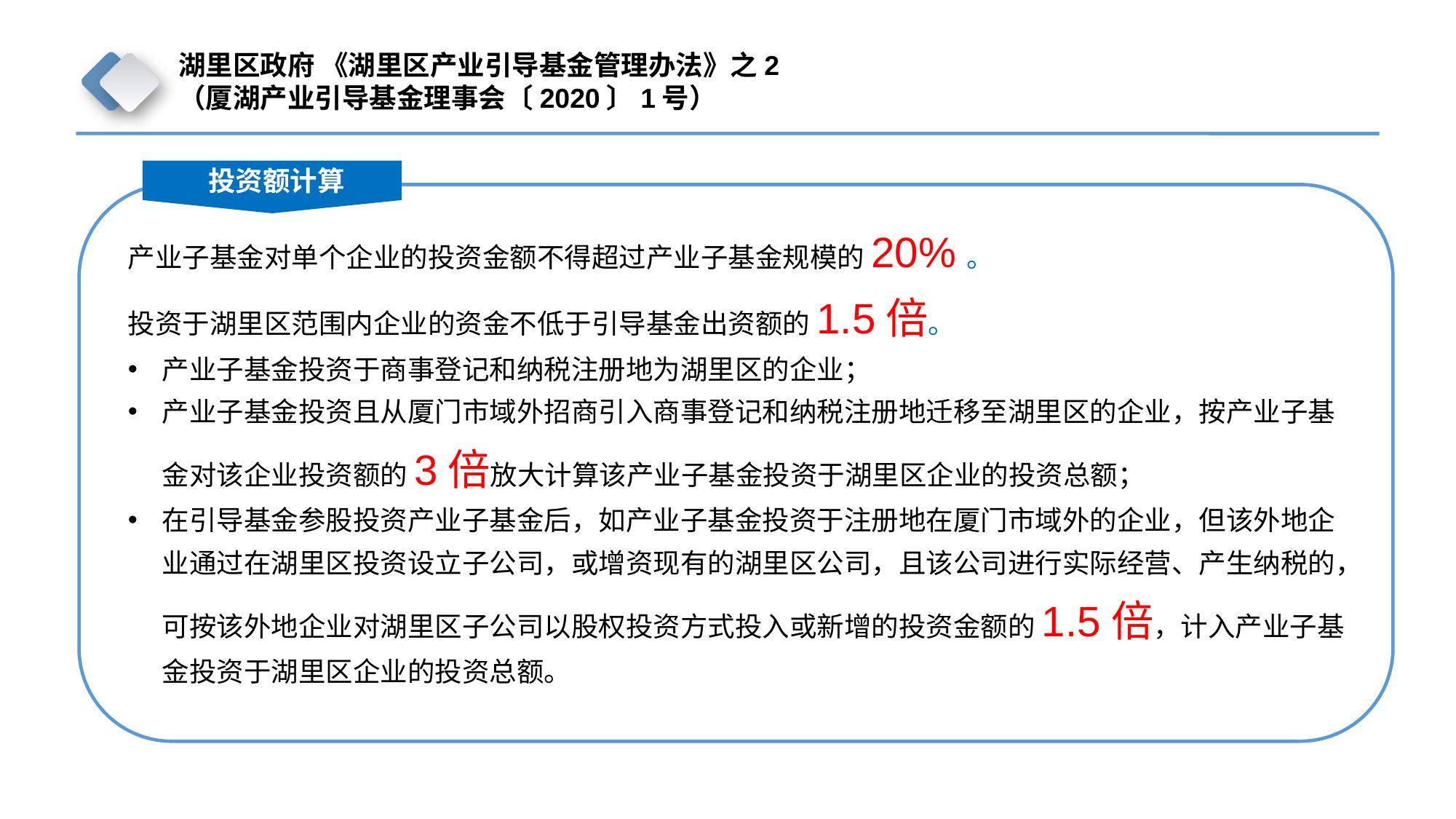

湖里区政府 《湖里区产业引导基金管理办法》之2
（厦湖产业引导基金理事会〔2020〕1号）

投资额计算

产业子基金对单个企业的投资金额不得超过产业子基金规模的20%。
投资于湖里区范围内企业的资金不低于引导基金出资额的1.5倍。
产业子基金投资于商事登记和纳税注册地为湖里区的企业；
产业子基金投资且从厦门市域外招商引入商事登记和纳税注册地迁移至湖里区的企业，按产业子基金对该企业投资额的3倍放大计算该产业子基金投资于湖里区企业的投资总额；
在引导基金参股投资产业子基金后，如产业子基金投资于注册地在厦门市域外的企业，但该外地企业通过在湖里区投资设立子公司，或增资现有的湖里区公司，且该公司进行实际经营、产生纳税的，可按该外地企业对湖里区子公司以股权投资方式投入或新增的投资金额的1.5倍，计入产业子基金投资于湖里区企业的投资总额。